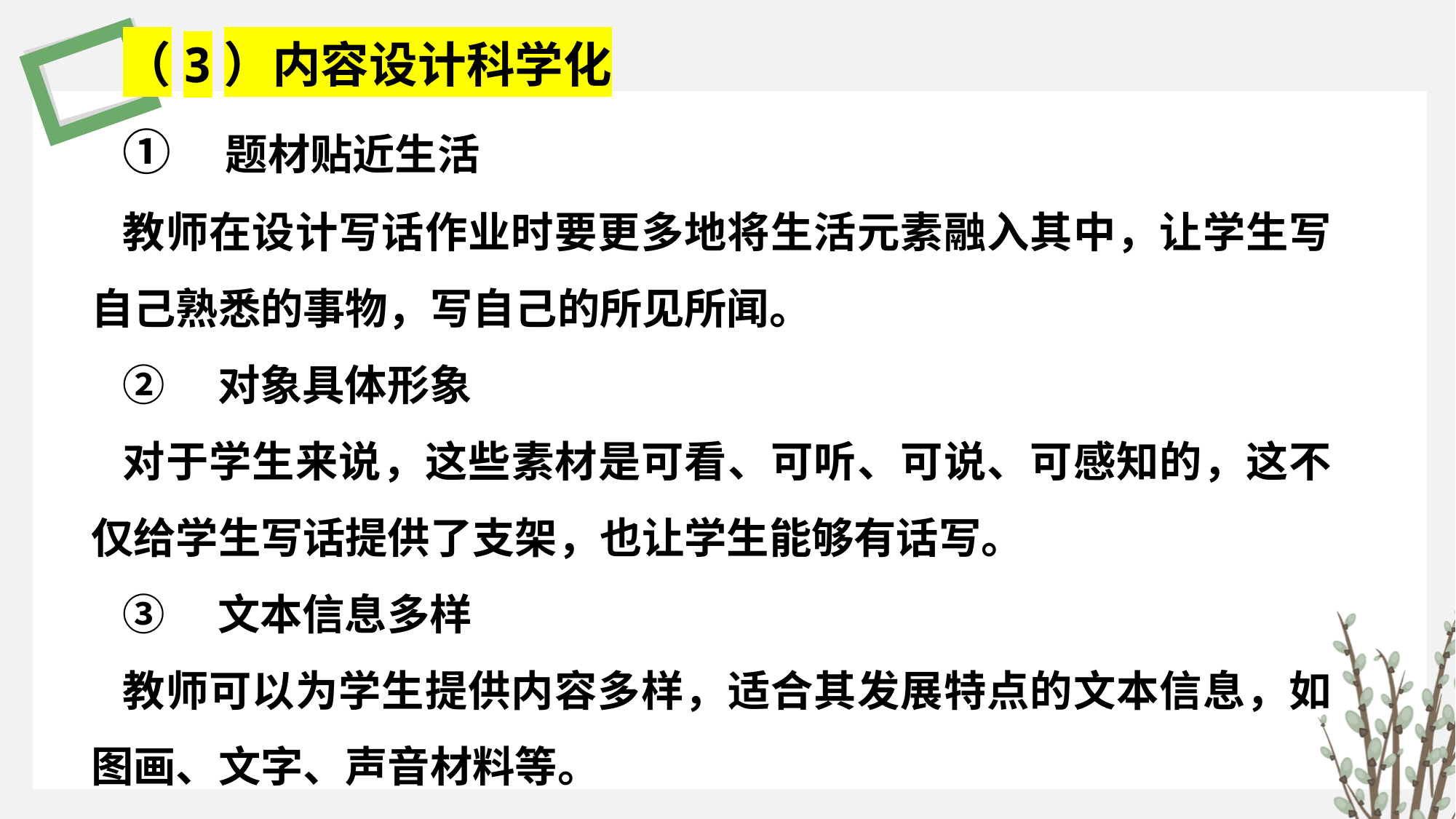

（3）内容设计科学化
①　题材贴近生活
教师在设计写话作业时要更多地将生活元素融入其中，让学生写自己熟悉的事物，写自己的所见所闻。
②　对象具体形象
对于学生来说，这些素材是可看、可听、可说、可感知的，这不仅给学生写话提供了支架，也让学生能够有话写。
③　文本信息多样
教师可以为学生提供内容多样，适合其发展特点的文本信息，如图画、文字、声音材料等。